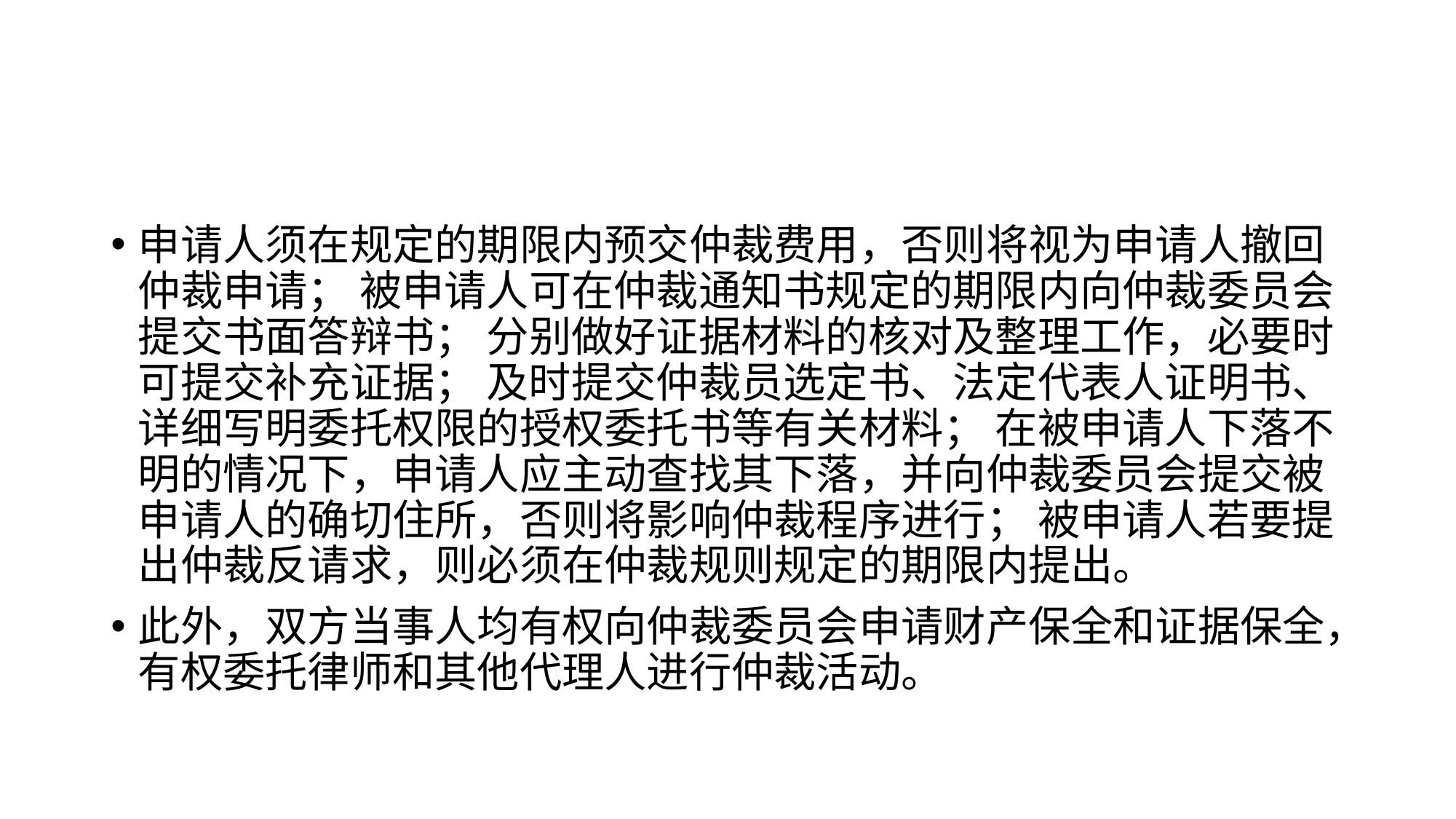

#
申请人须在规定的期限内预交仲裁费用，否则将视为申请人撤回仲裁申请； 被申请人可在仲裁通知书规定的期限内向仲裁委员会提交书面答辩书； 分别做好证据材料的核对及整理工作，必要时可提交补充证据； 及时提交仲裁员选定书、法定代表人证明书、详细写明委托权限的授权委托书等有关材料； 在被申请人下落不明的情况下，申请人应主动查找其下落，并向仲裁委员会提交被申请人的确切住所，否则将影响仲裁程序进行； 被申请人若要提出仲裁反请求，则必须在仲裁规则规定的期限内提出。
此外，双方当事人均有权向仲裁委员会申请财产保全和证据保全，有权委托律师和其他代理人进行仲裁活动。